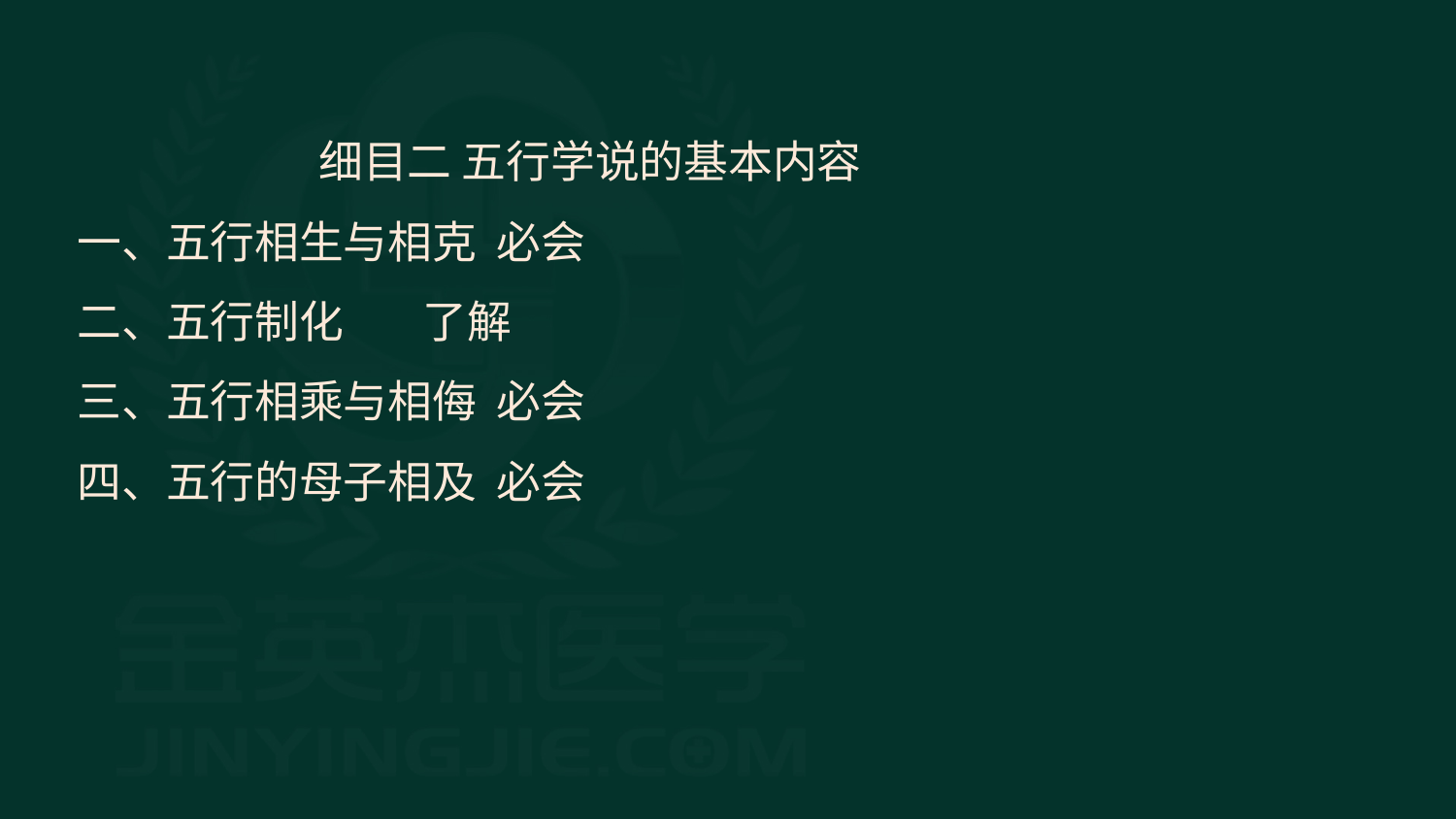

细目二 五行学说的基本内容
一、五行相生与相克  必会
二、五行制化        了解
三、五行相乘与相侮  必会
四、五行的母子相及  必会